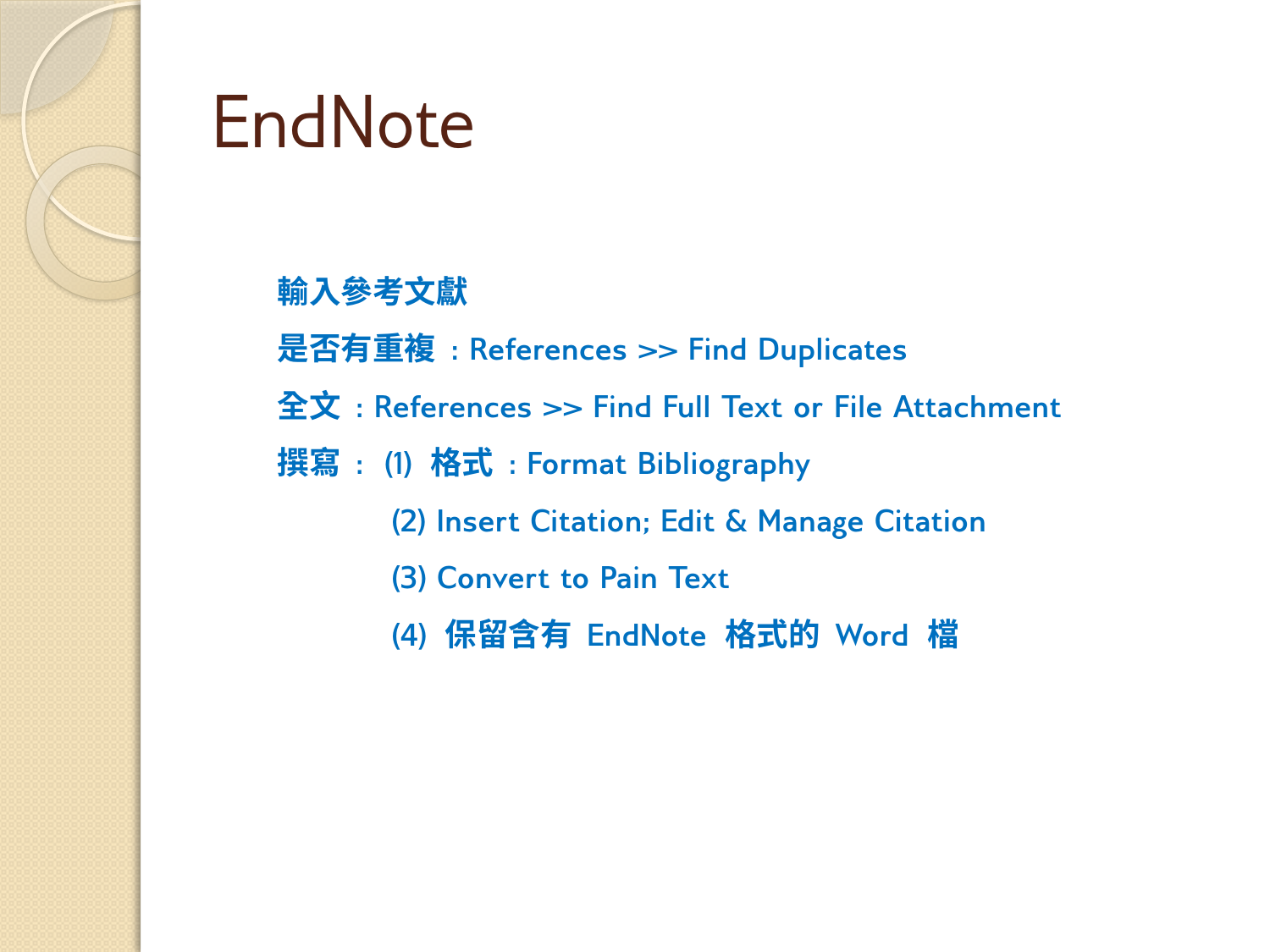

# EndNote
輸入參考文獻
是否有重複 : References >> Find Duplicates
全文 : References >> Find Full Text or File Attachment
撰寫 :  (1) 格式 : Format Bibliography
           (2) Insert Citation; Edit & Manage Citation
           (3) Convert to Pain Text
           (4) 保留含有 EndNote 格式的 Word 檔